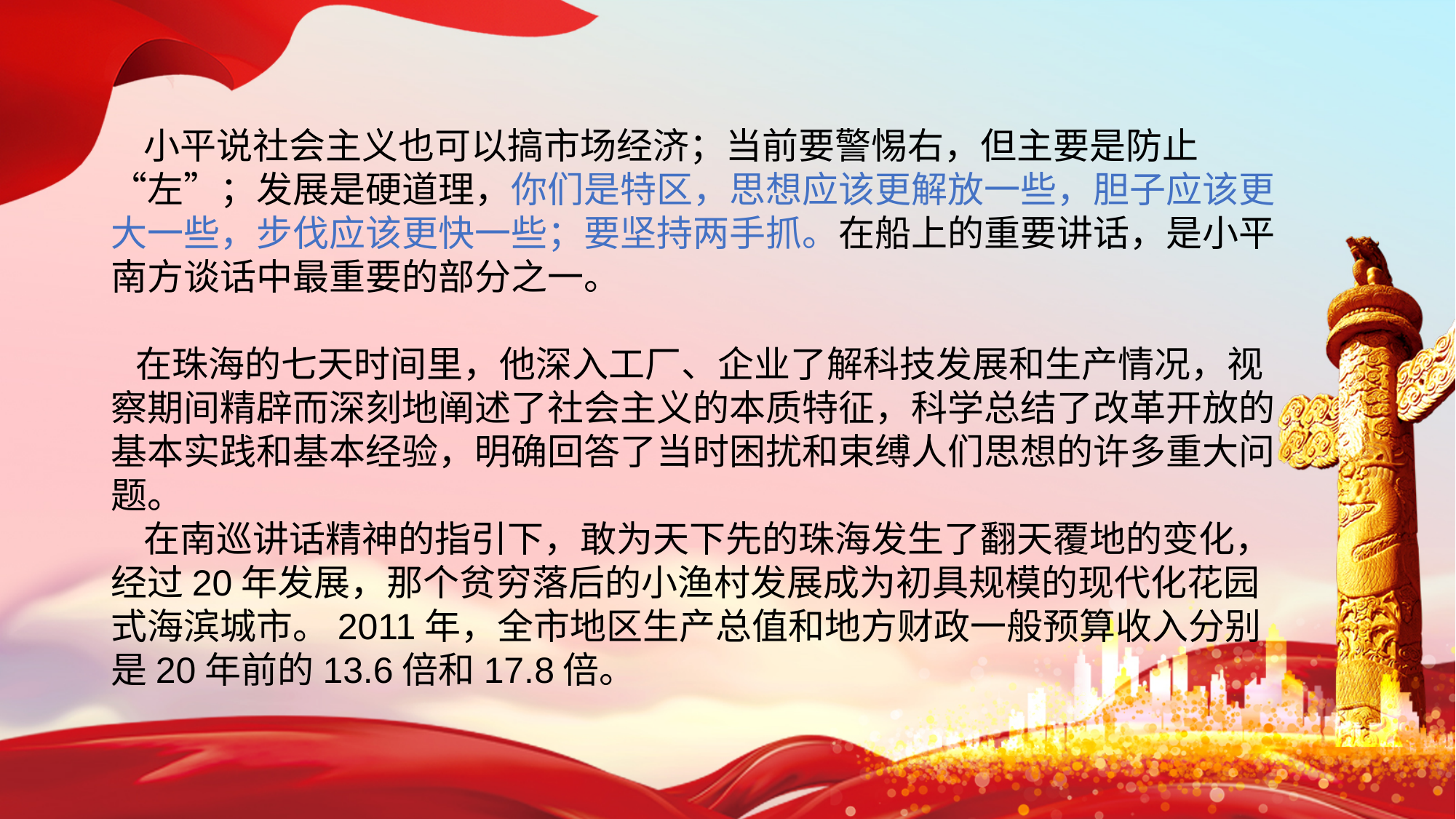

小平说社会主义也可以搞市场经济；当前要警惕右，但主要是防止“左”；发展是硬道理，你们是特区，思想应该更解放一些，胆子应该更大一些，步伐应该更快一些；要坚持两手抓。在船上的重要讲话，是小平南方谈话中最重要的部分之一。

  在珠海的七天时间里，他深入工厂、企业了解科技发展和生产情况，视察期间精辟而深刻地阐述了社会主义的本质特征，科学总结了改革开放的基本实践和基本经验，明确回答了当时困扰和束缚人们思想的许多重大问题。
   在南巡讲话精神的指引下，敢为天下先的珠海发生了翻天覆地的变化，经过20年发展，那个贫穷落后的小渔村发展成为初具规模的现代化花园式海滨城市。2011年，全市地区生产总值和地方财政一般预算收入分别是20年前的13.6倍和17.8倍。